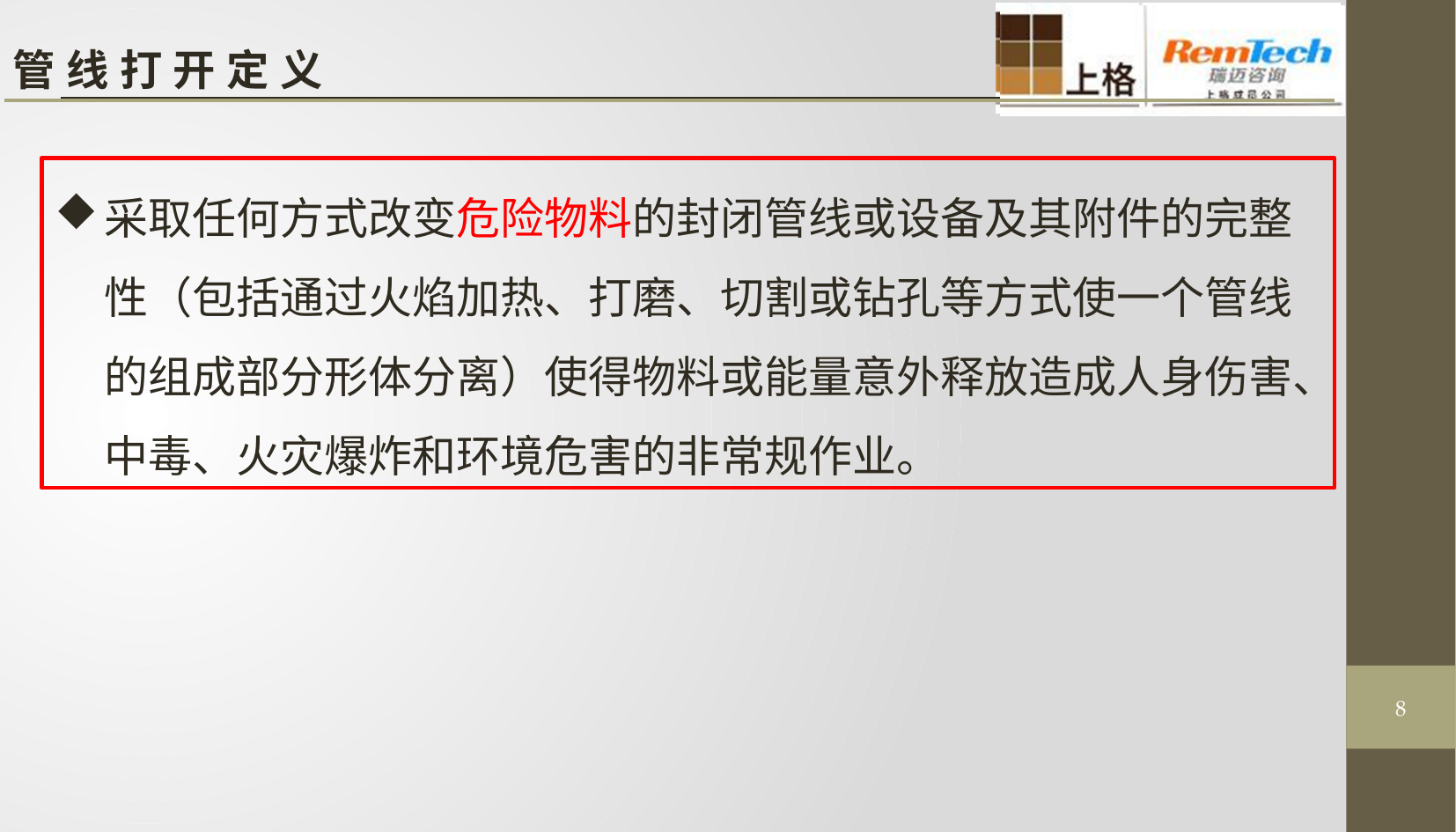

管线打开定义
采取任何方式改变危险物料的封闭管线或设备及其附件的完整性（包括通过火焰加热、打磨、切割或钻孔等方式使一个管线的组成部分形体分离）使得物料或能量意外释放造成人身伤害、中毒、火灾爆炸和环境危害的非常规作业。